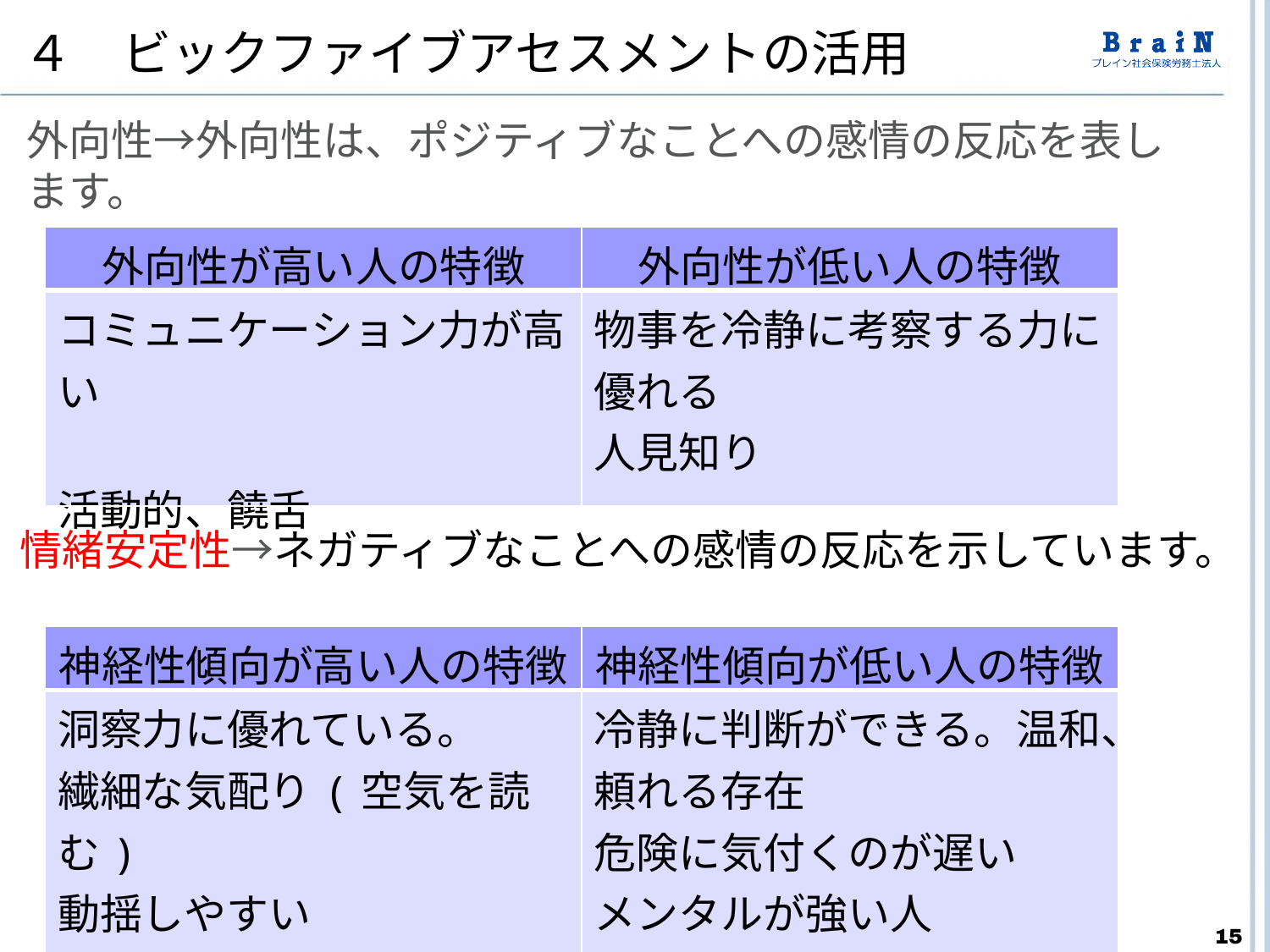

４　ビックファイブアセスメントの活用
外向性→外向性は、ポジティブなことへの感情の反応を表します。
| 外向性が高い人の特徴 | 外向性が低い人の特徴 |
| --- | --- |
| コミュニケーション力が高い 活動的、饒舌 | 物事を冷静に考察する力に優れる 人見知り |

情緒安定性→ネガティブなことへの感情の反応を示しています。
| 神経性傾向が高い人の特徴 | 神経性傾向が低い人の特徴 |
| --- | --- |
| 洞察力に優れている。 繊細な気配り(空気を読む) 動揺しやすい メンタルが弱い人 | 冷静に判断ができる。温和、頼れる存在 危険に気付くのが遅い メンタルが強い人 |
15